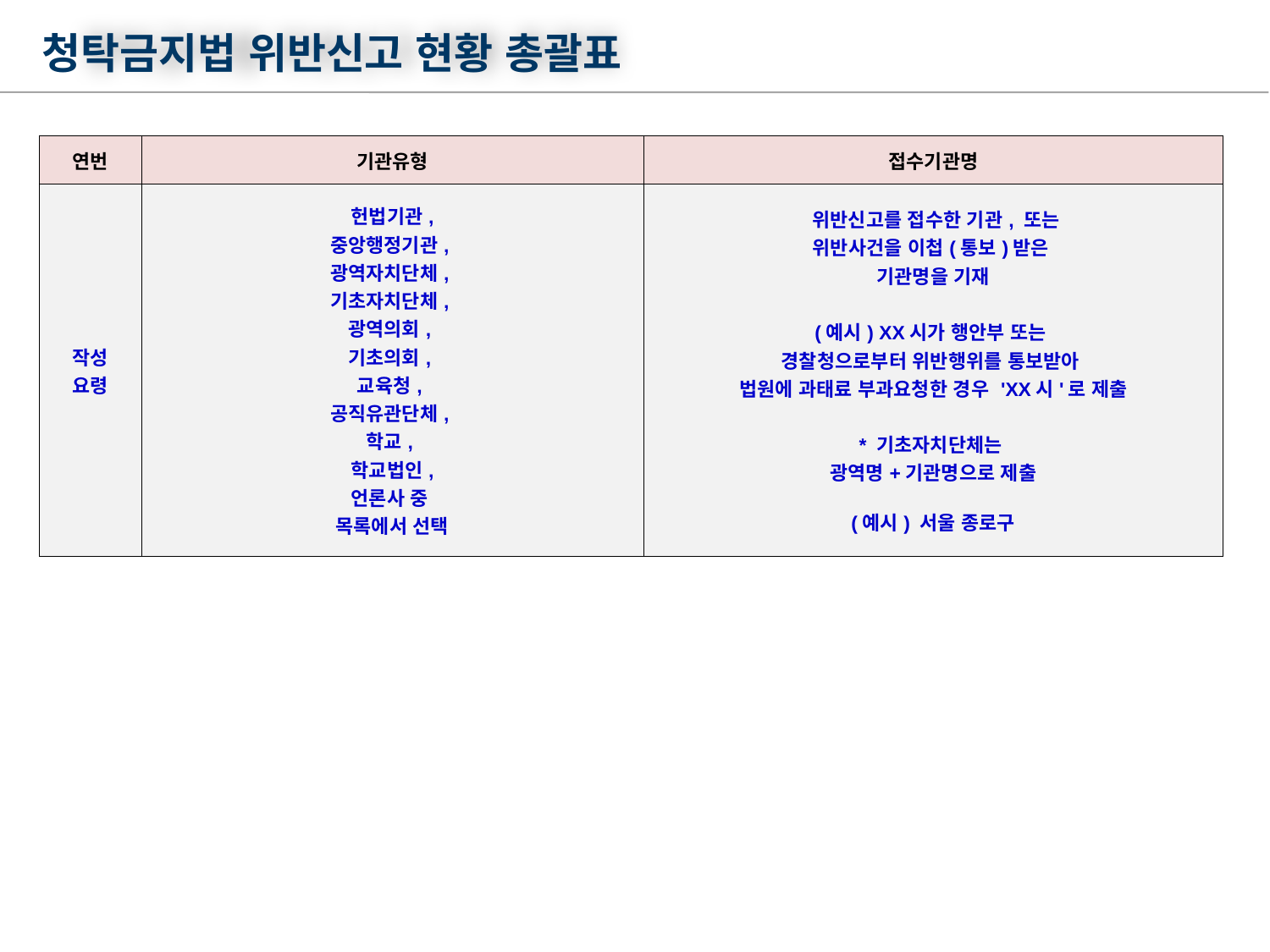

청탁금지법 위반신고 현황 총괄표
| 연번 | 기관유형 | 접수기관명 |
| --- | --- | --- |
| 작성 요령 | 헌법기관, 중앙행정기관, 광역자치단체, 기초자치단체, 광역의회, 기초의회, 교육청, 공직유관단체, 학교, 학교법인, 언론사 중 목록에서 선택 | 위반신고를 접수한 기관, 또는 위반사건을 이첩(통보)받은 기관명을 기재 (예시) XX시가 행안부 또는 경찰청으로부터 위반행위를 통보받아 법원에 과태료 부과요청한 경우 'XX시'로 제출 \* 기초자치단체는 광역명+기관명으로 제출 (예시) 서울 종로구 |